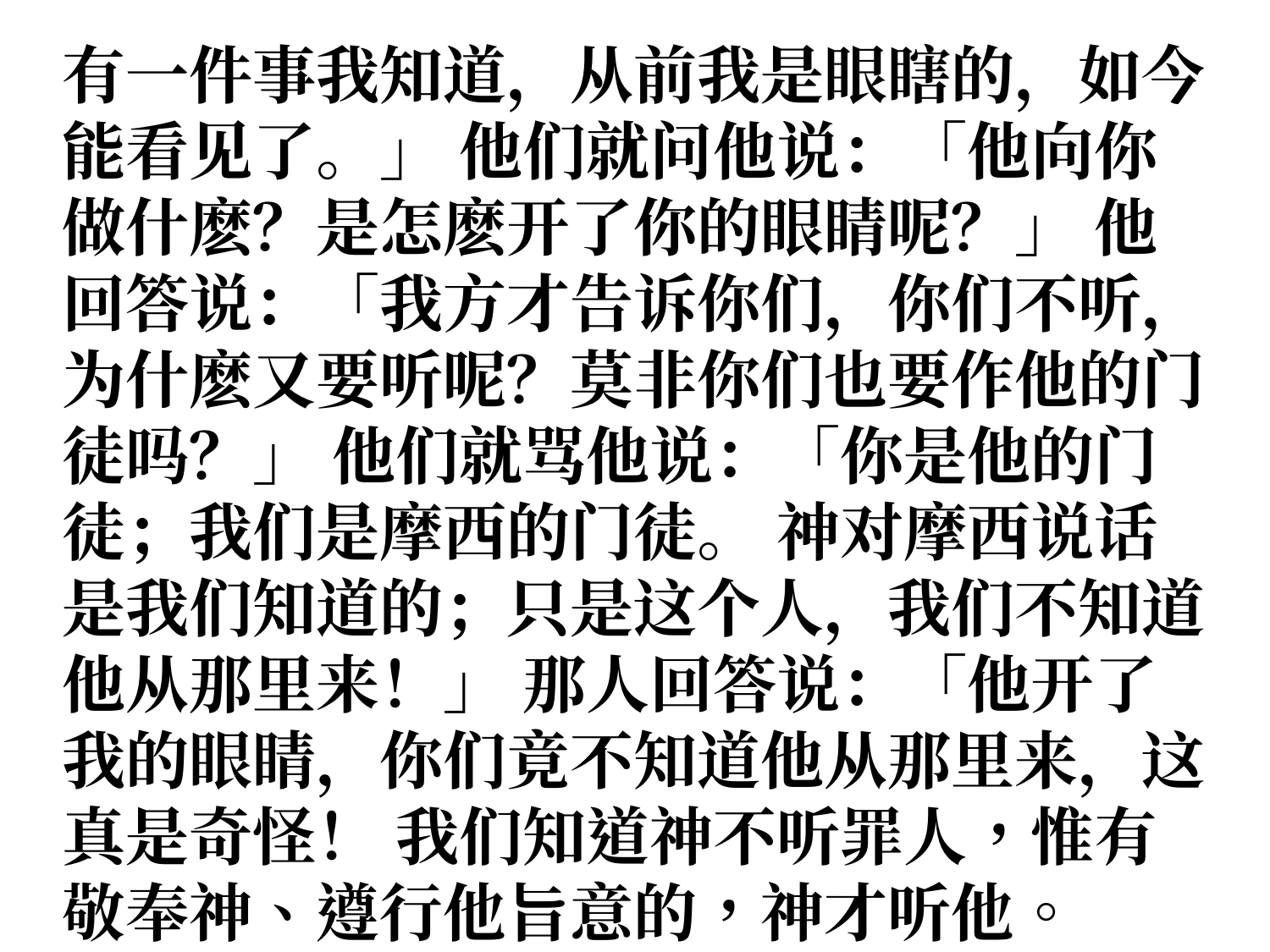

有一件事我知道，从前我是眼瞎的，如今能看见了。」 他们就问他说：「他向你做什麽？是怎麽开了你的眼睛呢？」 他回答说：「我方才告诉你们，你们不听，为什麽又要听呢？莫非你们也要作他的门徒吗？」 他们就骂他说：「你是他的门徒；我们是摩西的门徒。 神对摩西说话是我们知道的；只是这个人，我们不知道他从那里来！」 那人回答说：「他开了我的眼睛，你们竟不知道他从那里来，这真是奇怪！ 我们知道神不听罪人，惟有敬奉神、遵行他旨意的，神才听他。